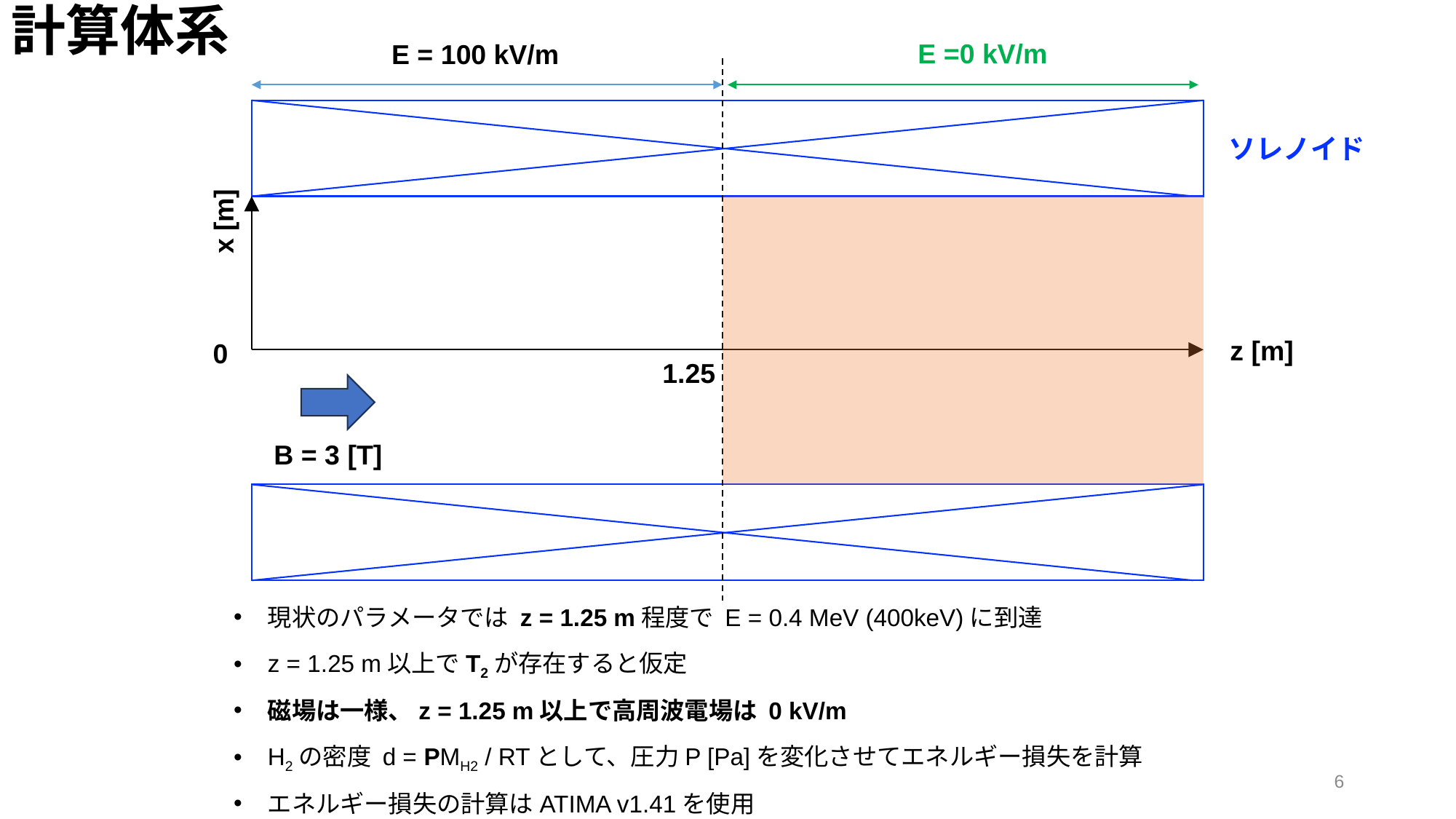

# 計算体系
E =0 kV/m
E = 100 kV/m

ソレノイド
x [m]

z [m]
0
1.25

B = 3 [T]

現状のパラメータでは z = 1.25 m程度で E = 0.4 MeV (400keV)に到達
z = 1.25 m以上でT2が存在すると仮定
磁場は一様、z = 1.25 m以上で高周波電場は 0 kV/m
H2の密度 d = PMH2 / RTとして、圧力P [Pa]を変化させてエネルギー損失を計算
エネルギー損失の計算はATIMA v1.41を使用
6